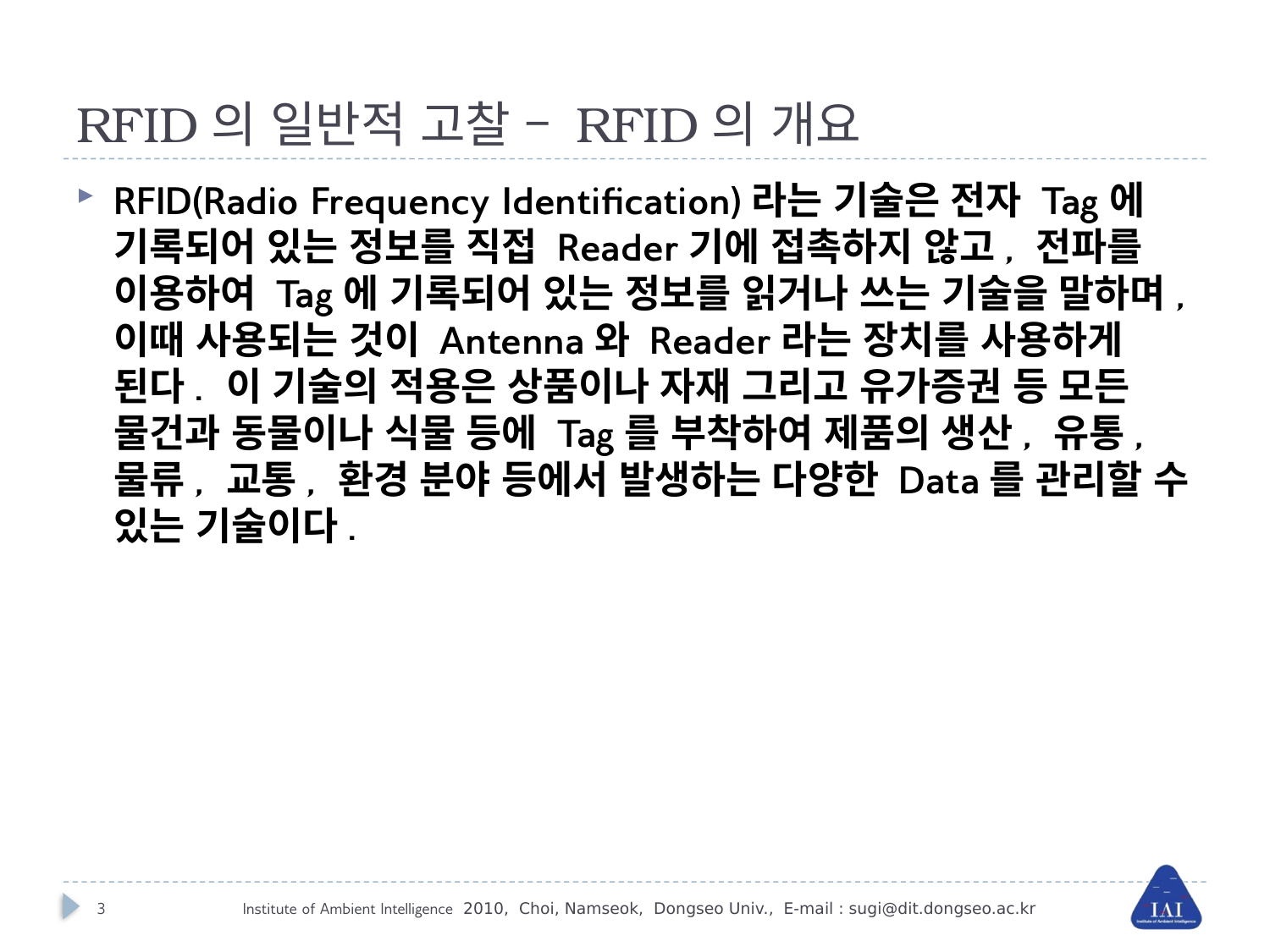

# RFID의 일반적 고찰 – RFID의 개요
RFID(Radio Frequency Identification)라는 기술은 전자 Tag에 기록되어 있는 정보를 직접 Reader기에 접촉하지 않고, 전파를 이용하여 Tag에 기록되어 있는 정보를 읽거나 쓰는 기술을 말하며, 이때 사용되는 것이 Antenna와 Reader라는 장치를 사용하게 된다. 이 기술의 적용은 상품이나 자재 그리고 유가증권 등 모든 물건과 동물이나 식물 등에 Tag를 부착하여 제품의 생산, 유통, 물류, 교통, 환경 분야 등에서 발생하는 다양한 Data를 관리할 수 있는 기술이다.